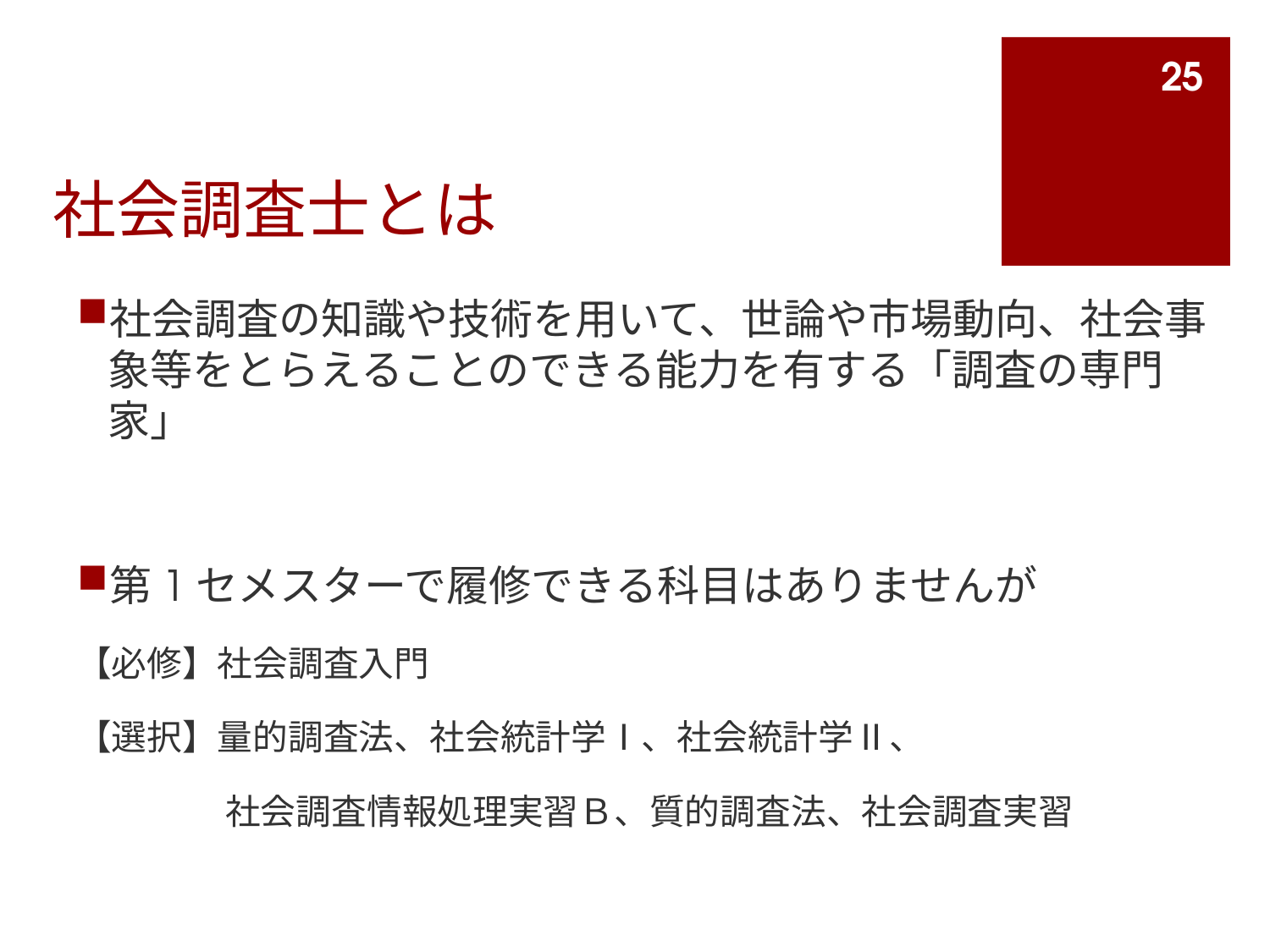

25
# 社会調査士とは
社会調査の知識や技術を用いて、世論や市場動向、社会事象等をとらえることのできる能力を有する「調査の専門家」

第1セメスターで履修できる科目はありませんが
【必修】社会調査入門
【選択】量的調査法、社会統計学Ⅰ、社会統計学Ⅱ、
　　　　 社会調査情報処理実習Ｂ、質的調査法、社会調査実習